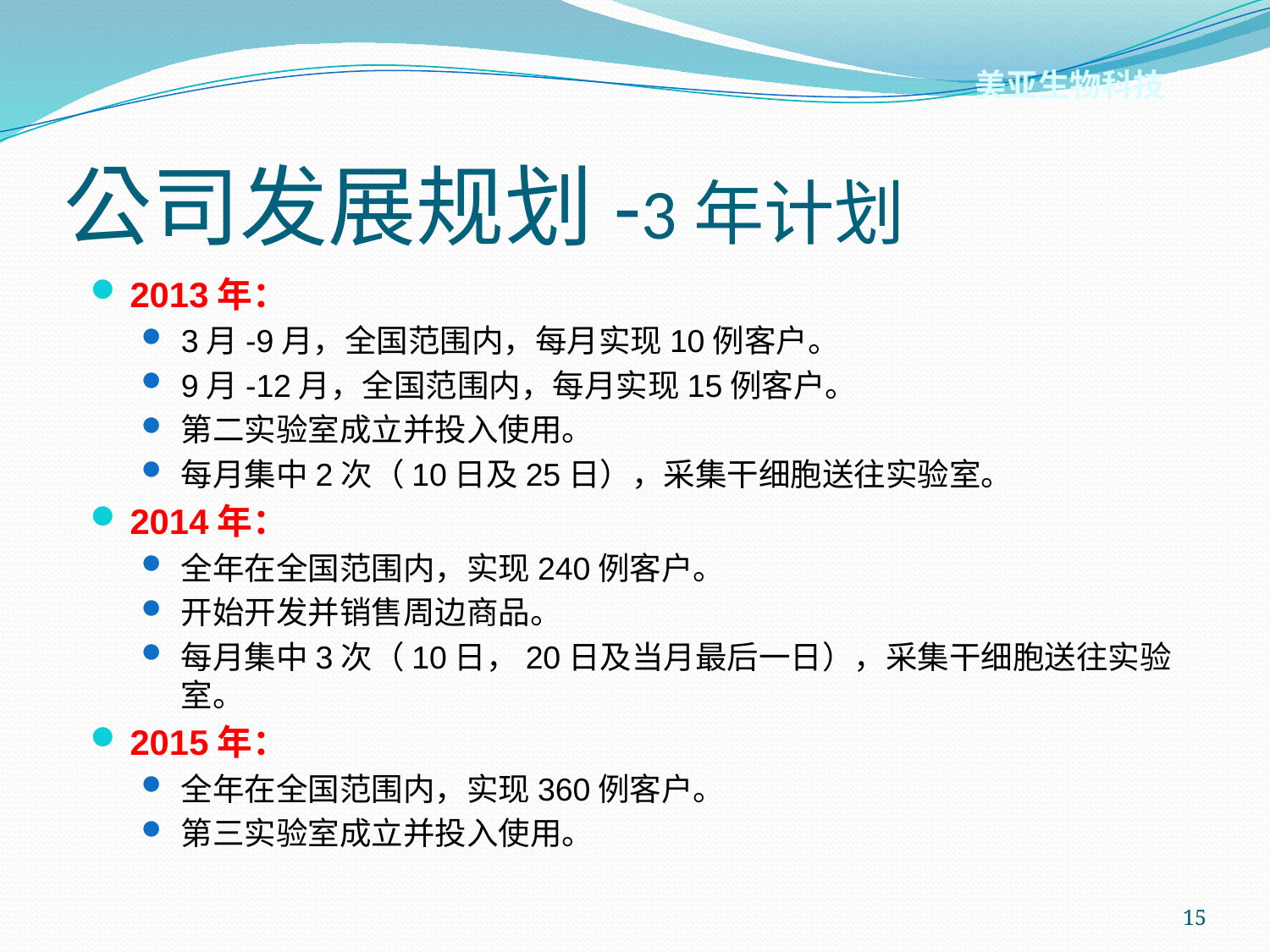

美亚生物科技
# 公司发展规划-3年计划
2013年：
3月-9月，全国范围内，每月实现10例客户。
9月-12月，全国范围内，每月实现15例客户。
第二实验室成立并投入使用。
每月集中2次（10日及25日），采集干细胞送往实验室。
2014年：
全年在全国范围内，实现240例客户。
开始开发并销售周边商品。
每月集中3次（10日，20日及当月最后一日），采集干细胞送往实验室。
2015年：
全年在全国范围内，实现360例客户。
第三实验室成立并投入使用。

15